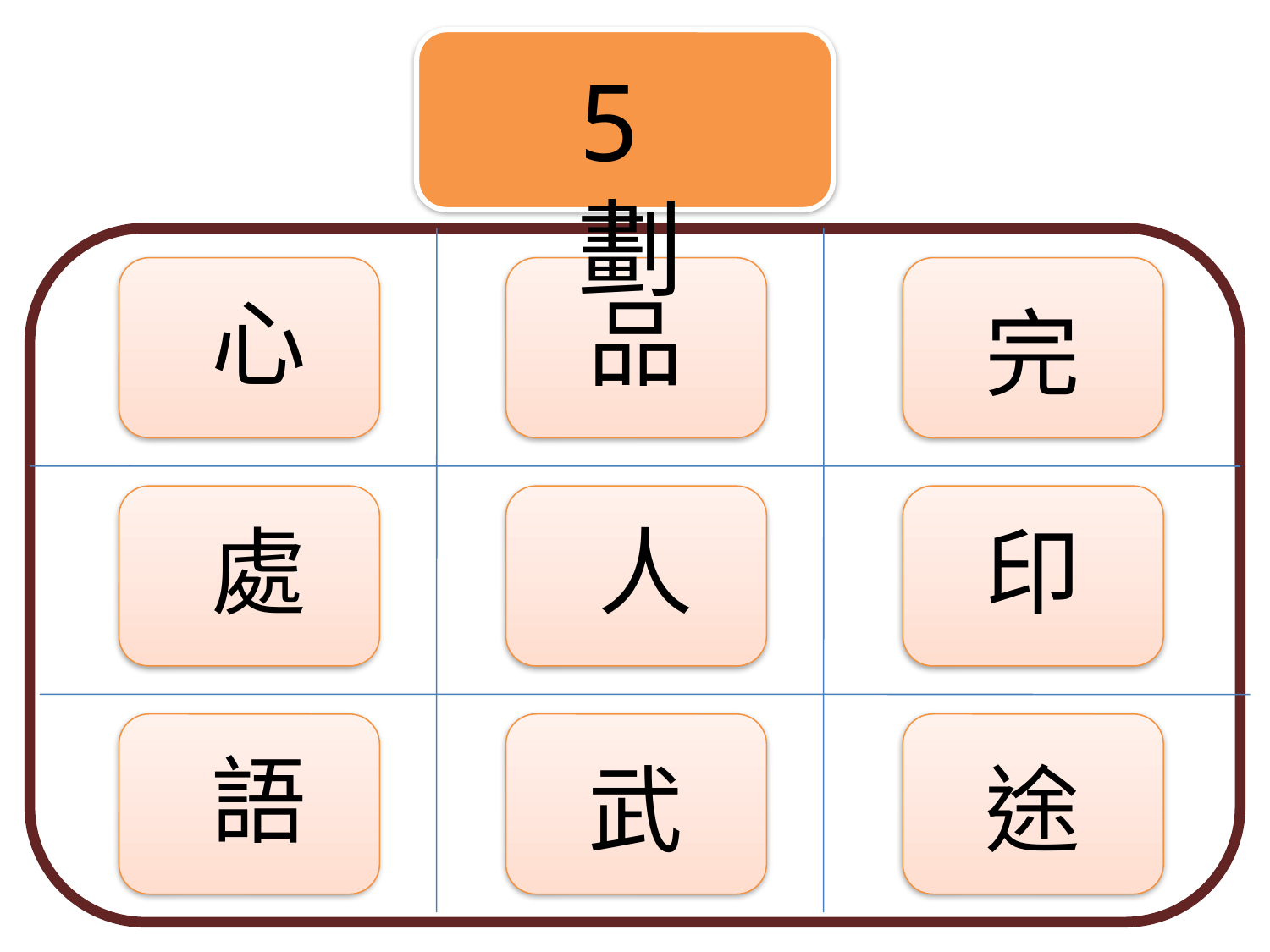

5劃

心
品
完

處
人
印

語
武
途